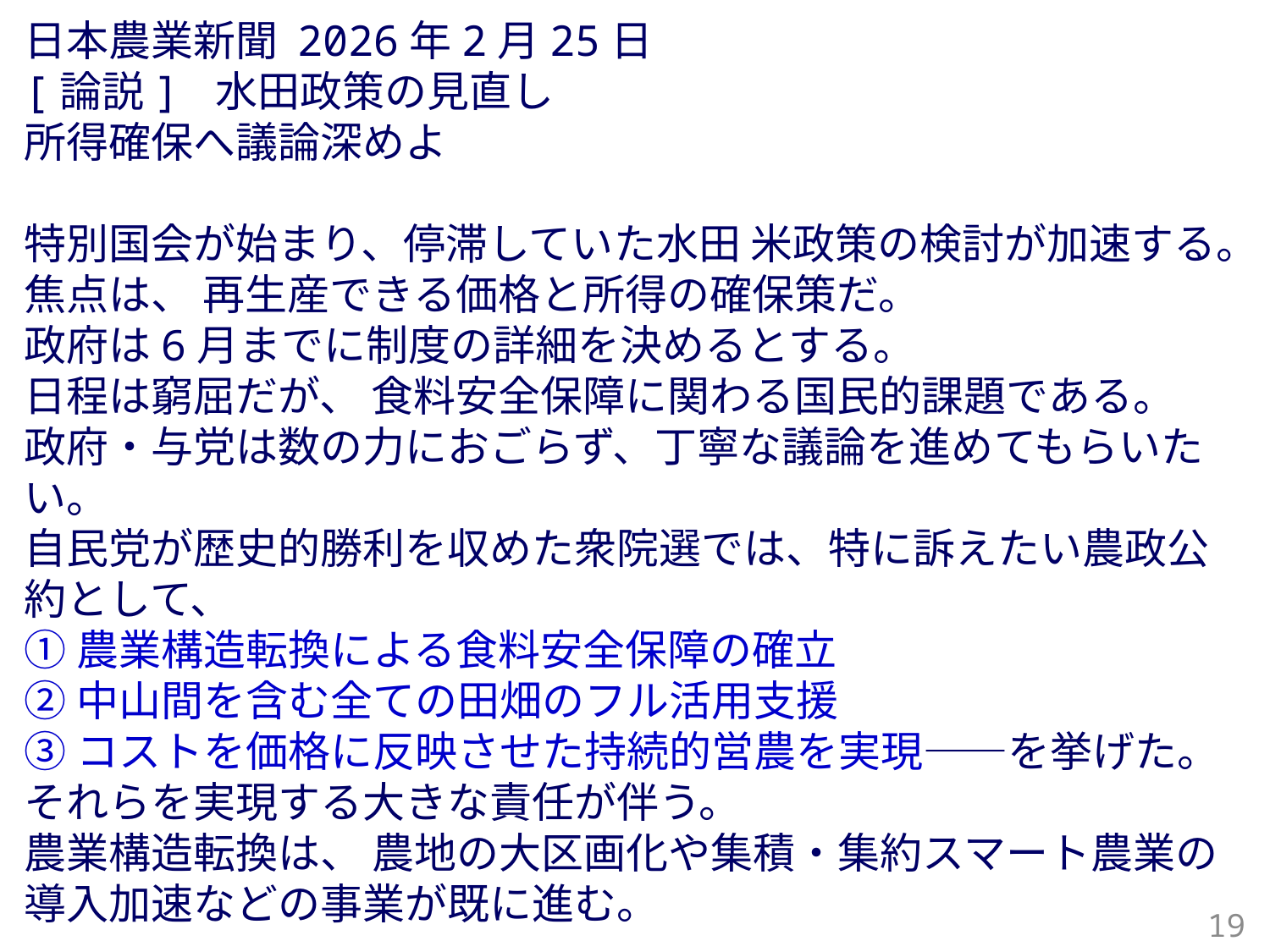

日本農業新聞 2026年2月25日
[論説] 水田政策の見直し
所得確保へ議論深めよ

特別国会が始まり、停滞していた水田 米政策の検討が加速する。
焦点は、 再生産できる価格と所得の確保策だ。
政府は6月までに制度の詳細を決めるとする。
日程は窮屈だが、 食料安全保障に関わる国民的課題である。
政府・与党は数の力におごらず、丁寧な議論を進めてもらいたい。
自民党が歴史的勝利を収めた衆院選では、特に訴えたい農政公約として、
①農業構造転換による食料安全保障の確立
②中山間を含む全ての田畑のフル活用支援
③コストを価格に反映させた持続的営農を実現——を挙げた。
それらを実現する大きな責任が伴う。
農業構造転換は、 農地の大区画化や集積・集約スマート農業の導入加速などの事業が既に進む。
19